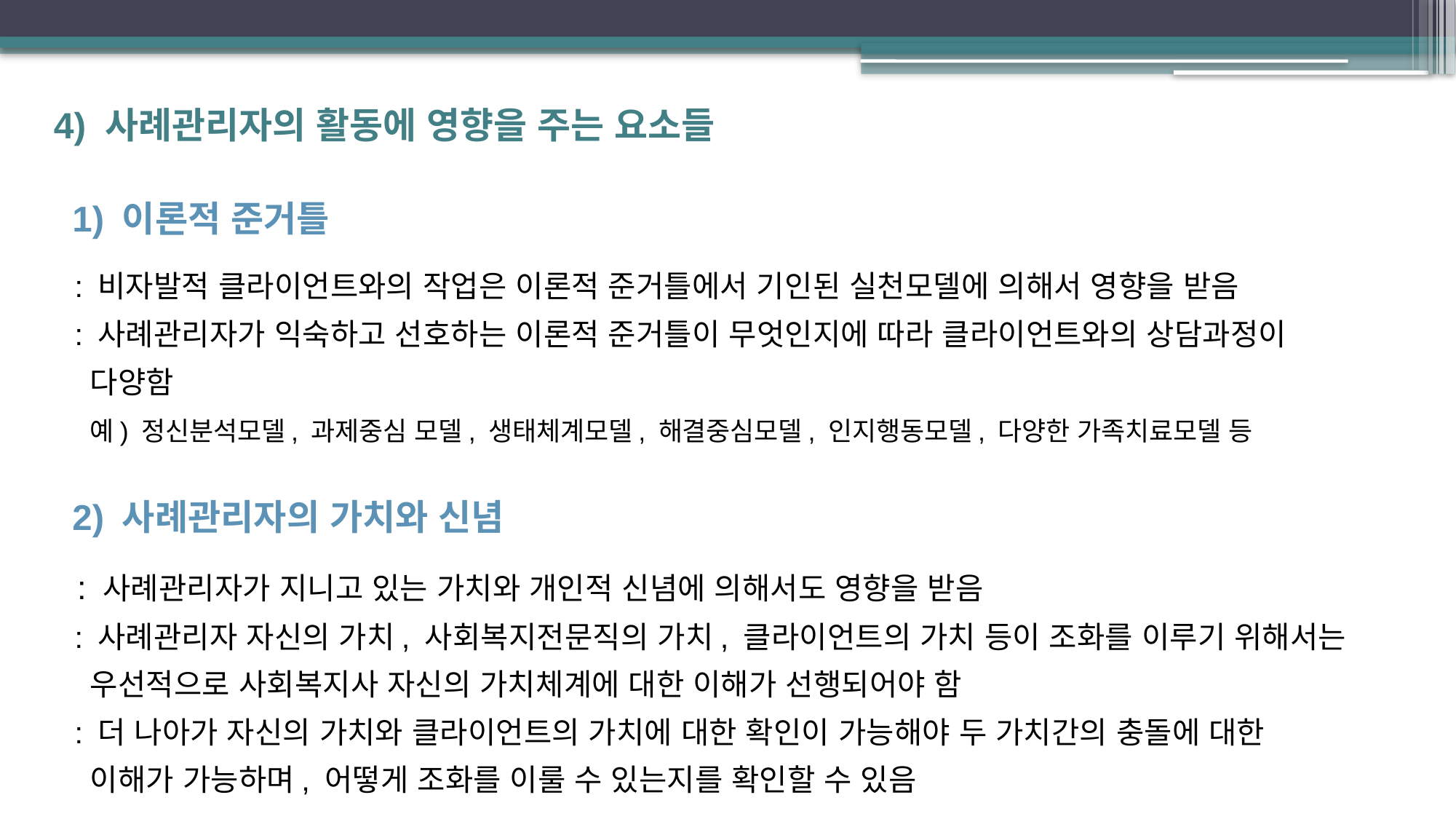

4) 사례관리자의 활동에 영향을 주는 요소들
  1) 이론적 준거틀

   : 비자발적 클라이언트와의 작업은 이론적 준거틀에서 기인된 실천모델에 의해서 영향을 받음
   : 사례관리자가 익숙하고 선호하는 이론적 준거틀이 무엇인지에 따라 클라이언트와의 상담과정이
    다양함
    예) 정신분석모델, 과제중심 모델, 생태체계모델, 해결중심모델, 인지행동모델, 다양한 가족치료모델 등

  2) 사례관리자의 가치와 신념

   : 사례관리자가 지니고 있는 가치와 개인적 신념에 의해서도 영향을 받음
   : 사례관리자 자신의 가치, 사회복지전문직의 가치, 클라이언트의 가치 등이 조화를 이루기 위해서는
    우선적으로 사회복지사 자신의 가치체계에 대한 이해가 선행되어야 함
   : 더 나아가 자신의 가치와 클라이언트의 가치에 대한 확인이 가능해야 두 가치간의 충돌에 대한
    이해가 가능하며, 어떻게 조화를 이룰 수 있는지를 확인할 수 있음